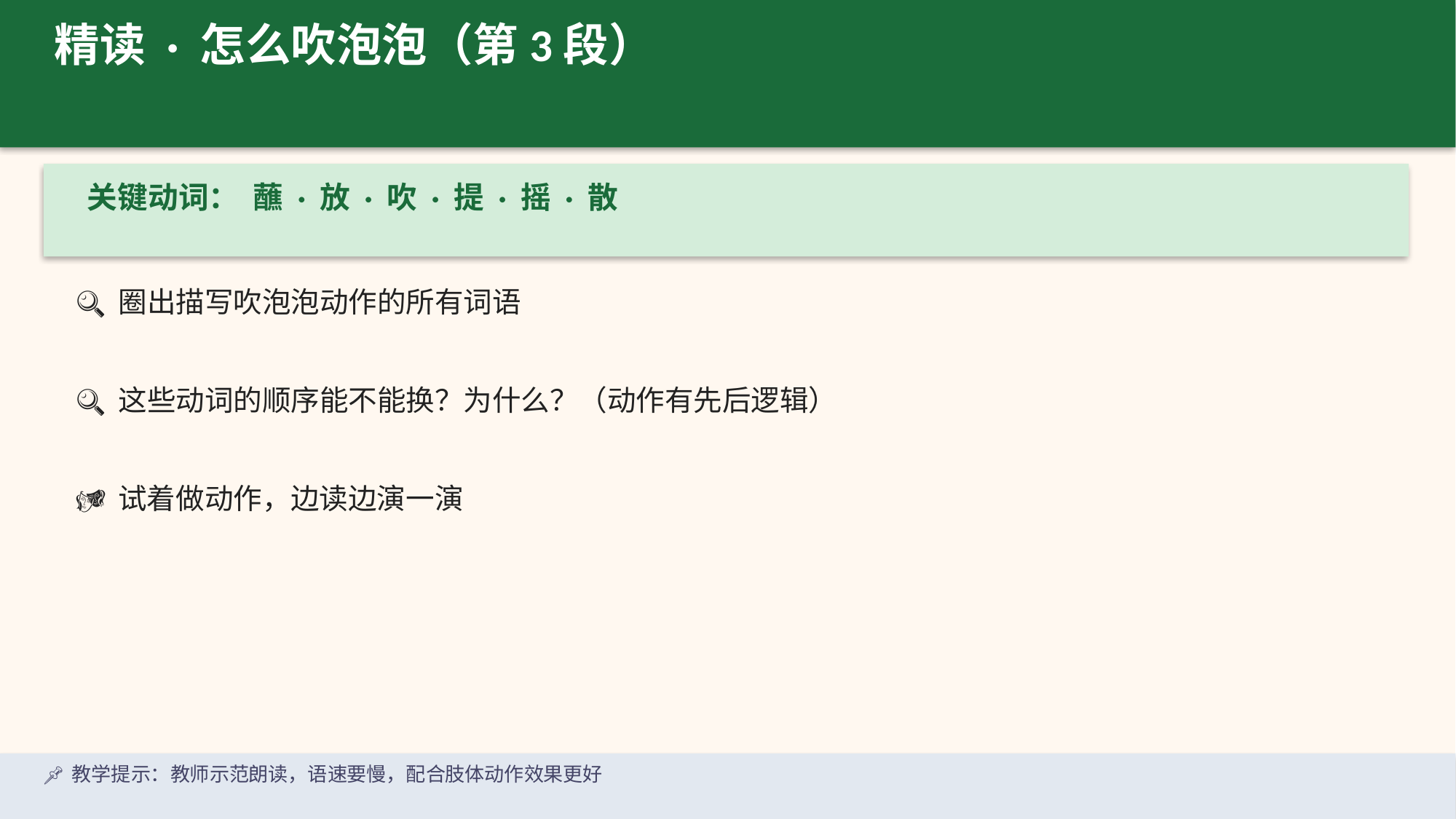

精读 · 怎么吹泡泡（第3段）

关键动词：  蘸 · 放 · 吹 · 提 · 摇 · 散
🔍 圈出描写吹泡泡动作的所有词语
🔍 这些动词的顺序能不能换？为什么？（动作有先后逻辑）
🎭 试着做动作，边读边演一演

📌 教学提示：教师示范朗读，语速要慢，配合肢体动作效果更好